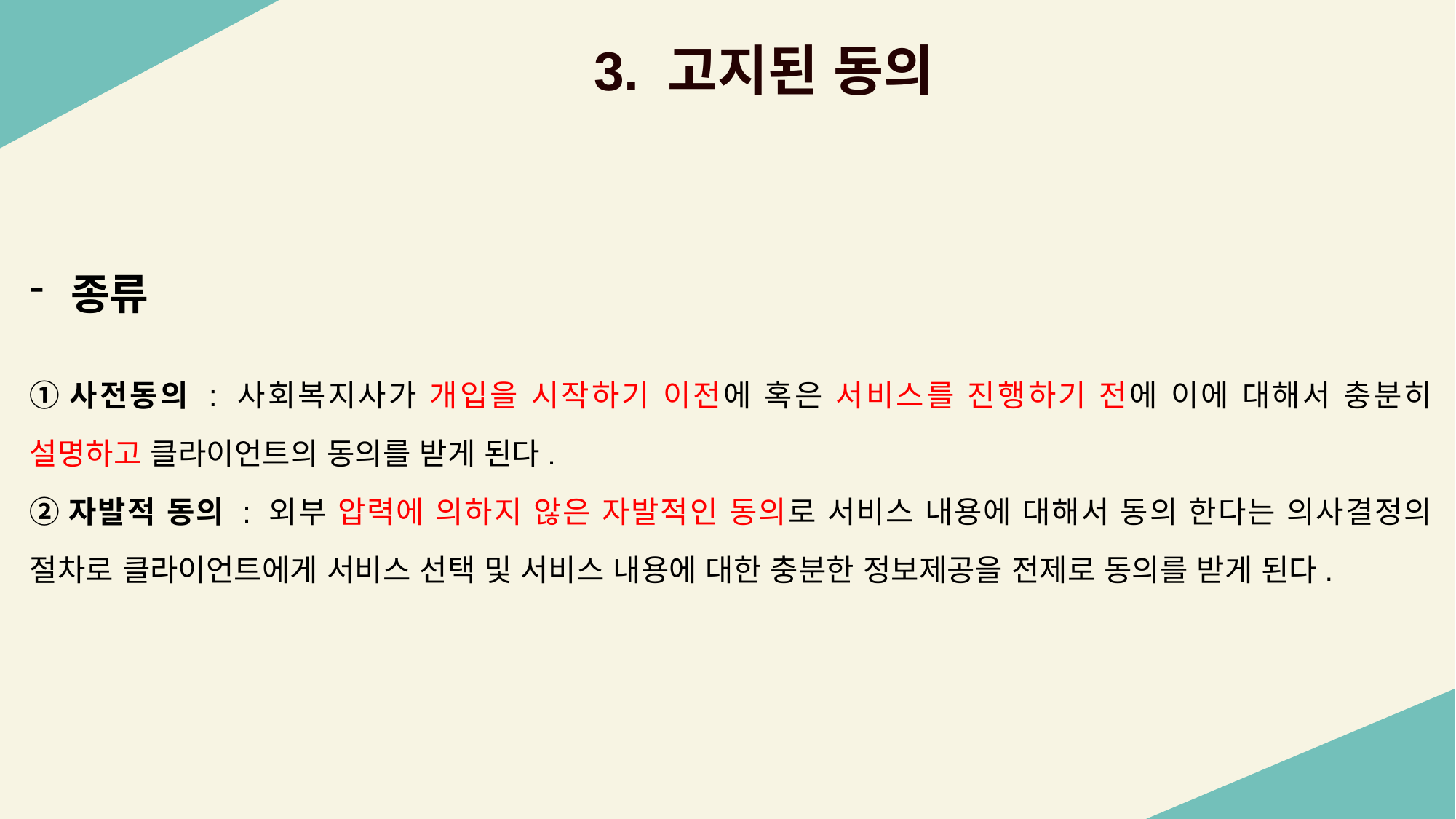

3. 고지된 동의
종류

①사전동의 : 사회복지사가 개입을 시작하기 이전에 혹은 서비스를 진행하기 전에 이에 대해서 충분히 설명하고 클라이언트의 동의를 받게 된다.
②자발적 동의 : 외부 압력에 의하지 않은 자발적인 동의로 서비스 내용에 대해서 동의 한다는 의사결정의 절차로 클라이언트에게 서비스 선택 및 서비스 내용에 대한 충분한 정보제공을 전제로 동의를 받게 된다.